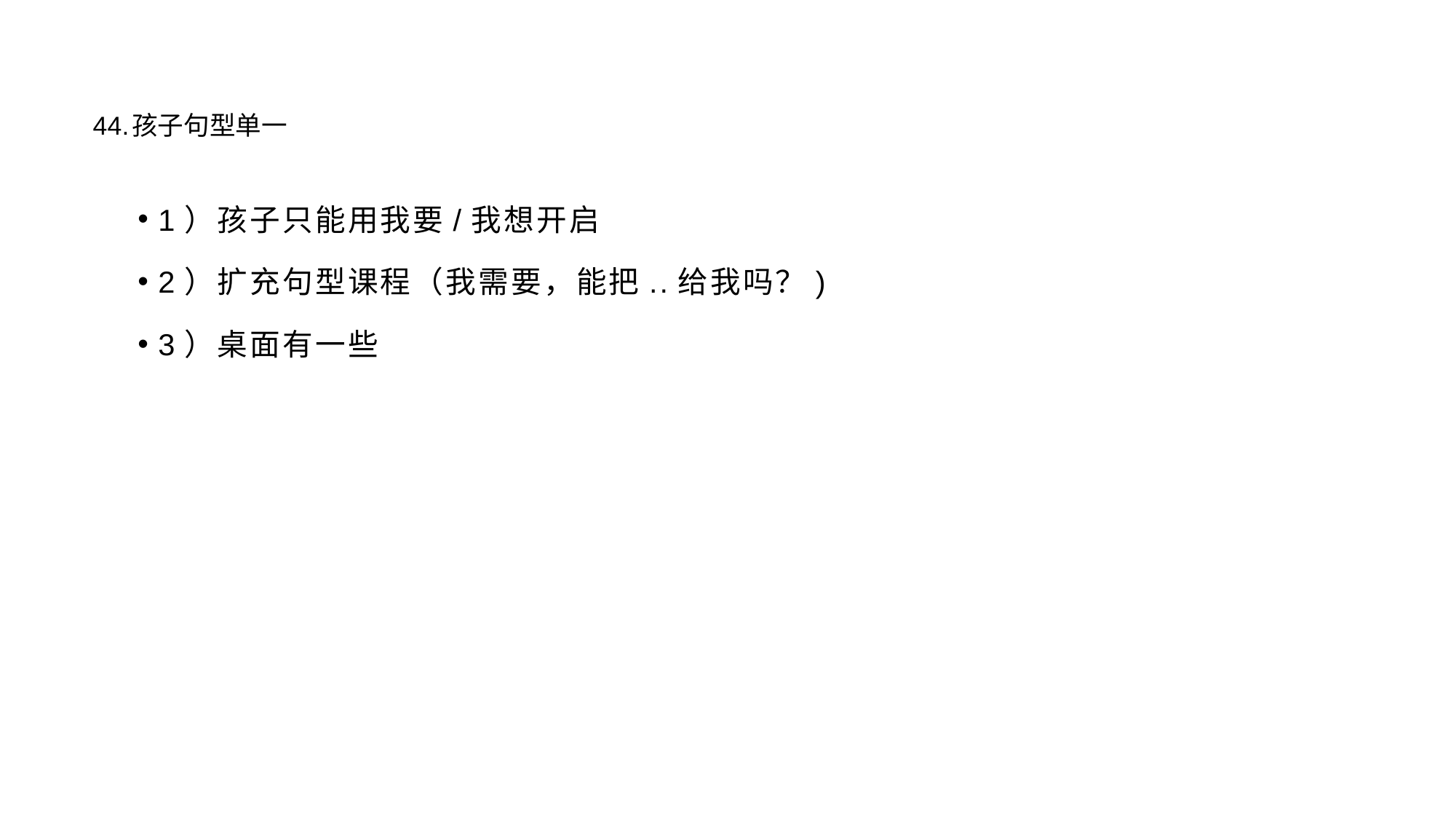

# 44.孩子句型单一
1）孩子只能用我要/我想开启
2）扩充句型课程（我需要，能把..给我吗？)
3）桌面有一些